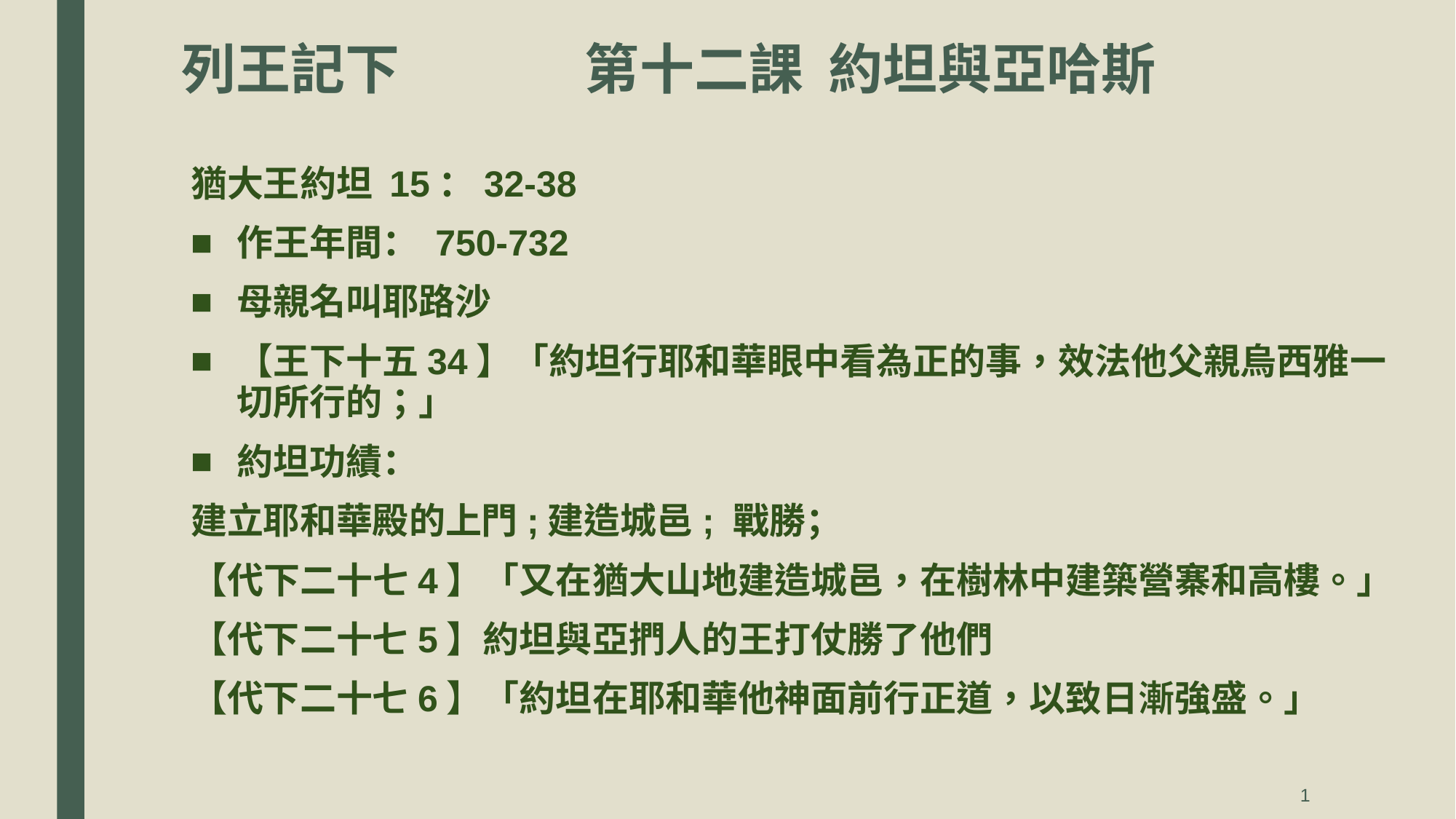

# 列王記下               第十二課  約坦與亞哈斯
猶大王約坦 15：32-38
作王年間： 750-732
母親名叫耶路沙
【王下十五34】「約坦行耶和華眼中看為正的事，效法他父親烏西雅一切所行的；」
約坦功績：
建立耶和華殿的上門;建造城邑; 戰勝；
【代下二十七4】「又在猶大山地建造城邑，在樹林中建築營寨和高樓。」
【代下二十七5】約坦與亞捫人的王打仗勝了他們
【代下二十七6】「約坦在耶和華他神面前行正道，以致日漸強盛。」
1